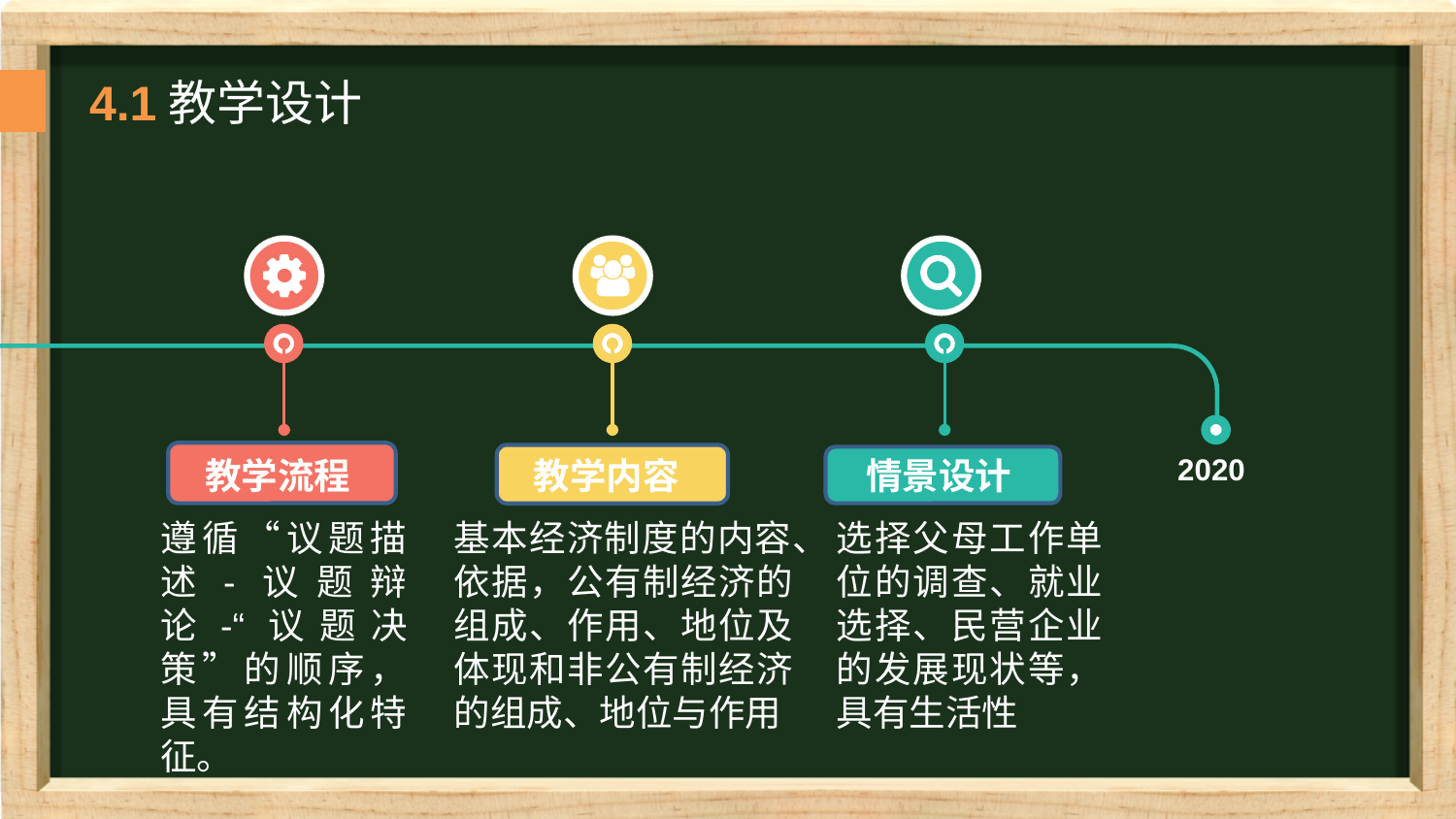

4.1教学设计

2020

教学流程
教学内容
情景设计
基本经济制度的内容、依据，公有制经济的组成、作用、地位及体现和非公有制经济的组成、地位与作用
选择父母工作单位的调查、就业选择、民营企业的发展现状等，具有生活性
遵循“议题描述-议题辩论-“议题决策”的顺序，具有结构化特征。